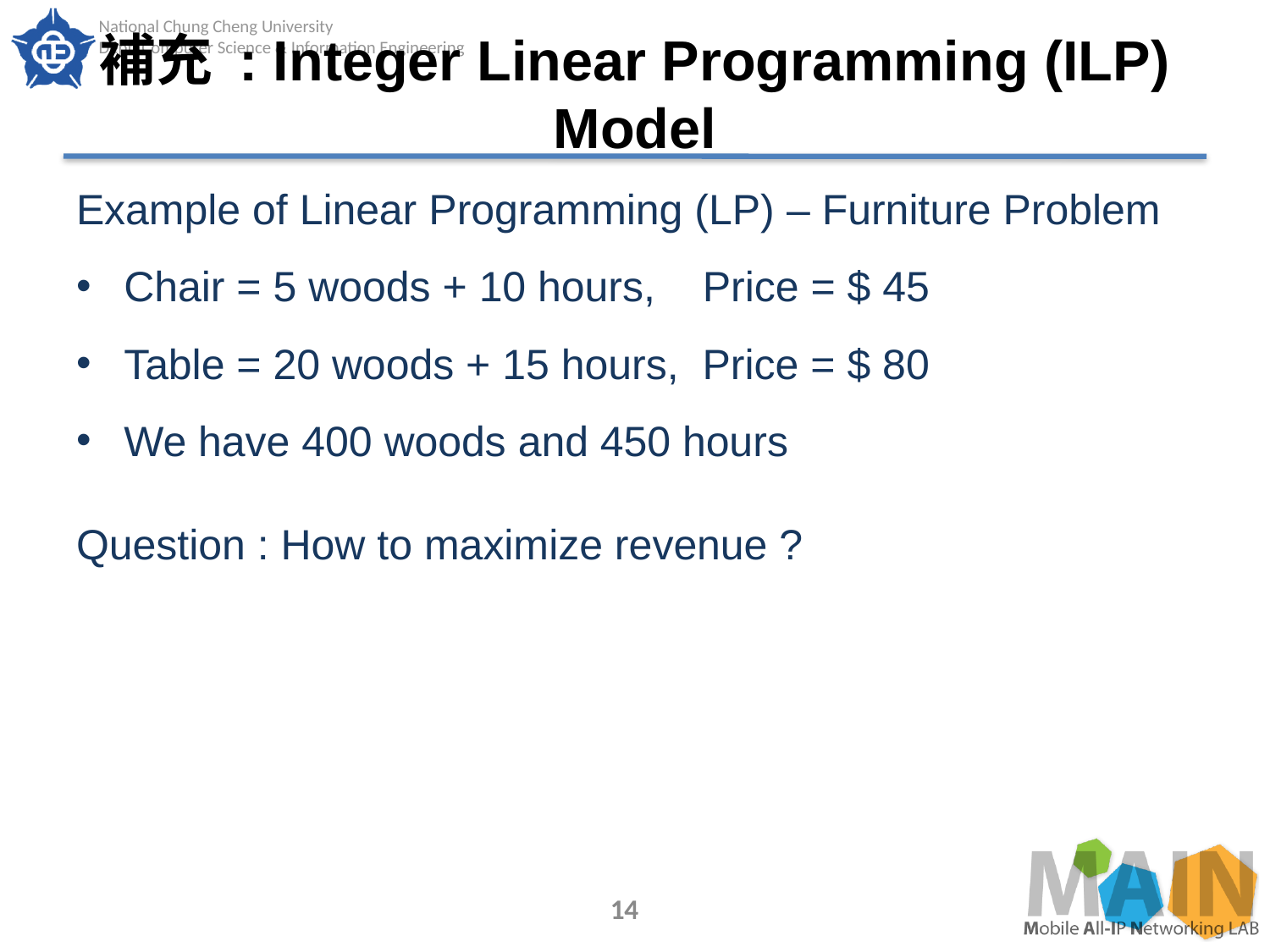

# 補充 : Integer Linear Programming (ILP) Model
Example of Linear Programming (LP) – Furniture Problem
Chair = 5 woods + 10 hours,    Price = $ 45
Table = 20 woods + 15 hours,  Price = $ 80
We have 400 woods and 450 hours
Question : How to maximize revenue ?
14